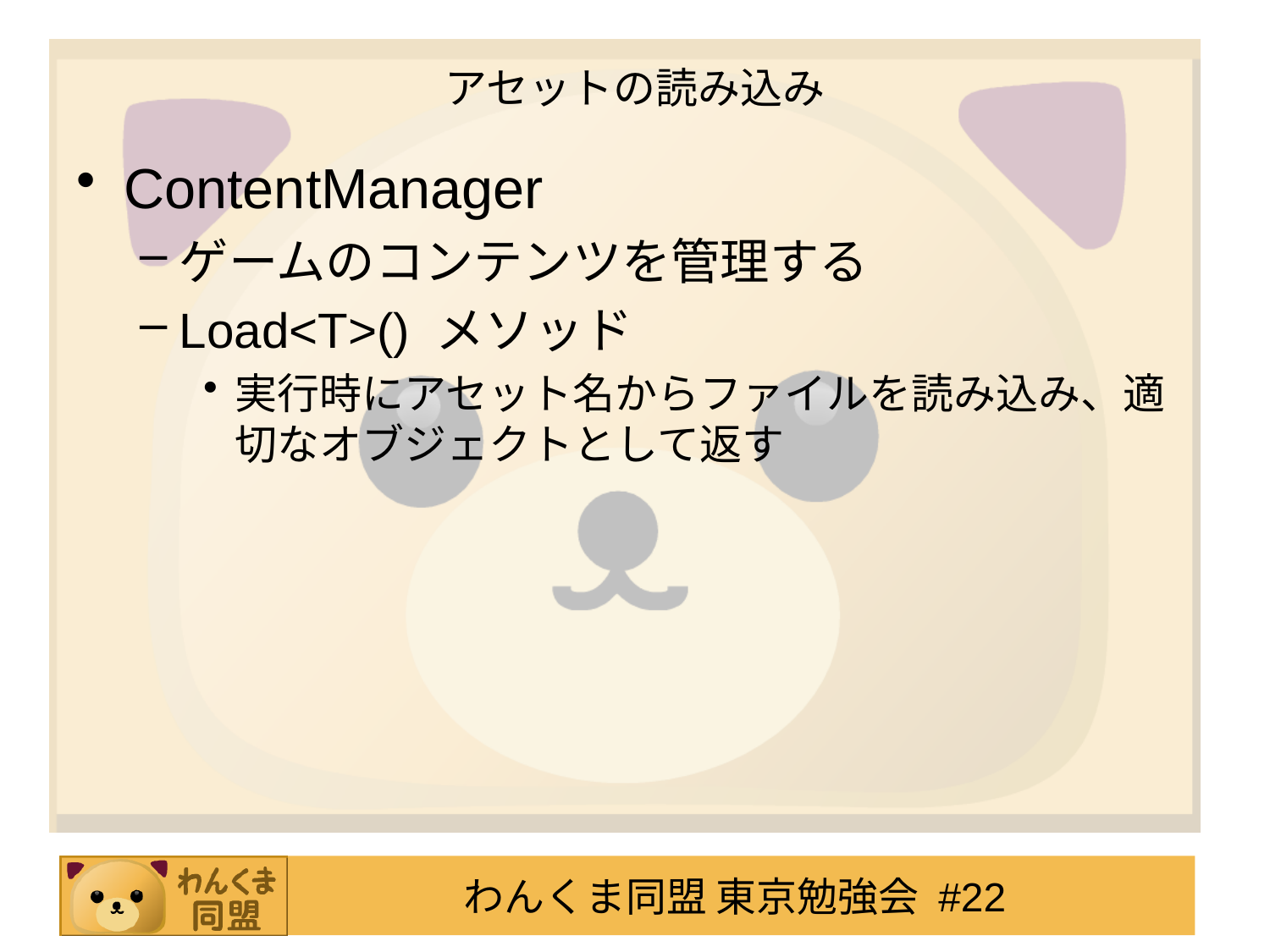

# アセットの読み込み
ContentManager
ゲームのコンテンツを管理する
Load<T>() メソッド
実行時にアセット名からファイルを読み込み、適切なオブジェクトとして返す